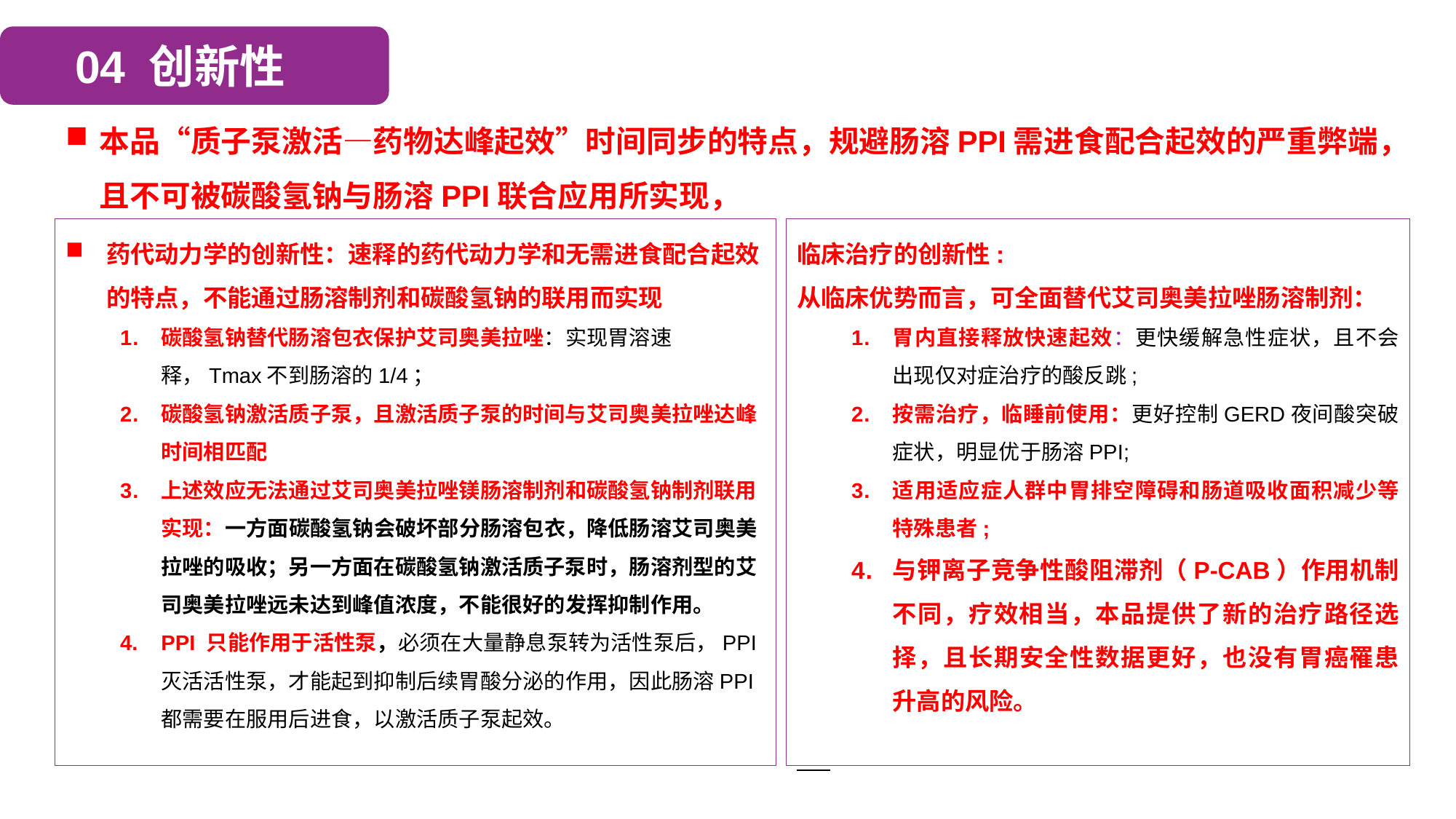

04 创新性
本品“质子泵激活—药物达峰起效”时间同步的特点，规避肠溶PPI需进食配合起效的严重弊端，且不可被碳酸氢钠与肠溶PPI联合应用所实现，
药代动力学的创新性：速释的药代动力学和无需进食配合起效的特点，不能通过肠溶制剂和碳酸氢钠的联用而实现
碳酸氢钠替代肠溶包衣保护艾司奥美拉唑：实现胃溶速释，Tmax不到肠溶的1/4；
碳酸氢钠激活质子泵，且激活质子泵的时间与艾司奥美拉唑达峰时间相匹配
上述效应无法通过艾司奥美拉唑镁肠溶制剂和碳酸氢钠制剂联用实现：一方面碳酸氢钠会破坏部分肠溶包衣，降低肠溶艾司奥美拉唑的吸收；另一方面在碳酸氢钠激活质子泵时，肠溶剂型的艾司奥美拉唑远未达到峰值浓度，不能很好的发挥抑制作用。
PPI 只能作用于活性泵，必须在大量静息泵转为活性泵后，PPI灭活活性泵，才能起到抑制后续胃酸分泌的作用，因此肠溶PPI都需要在服用后进食，以激活质子泵起效。
临床治疗的创新性:
从临床优势而言，可全面替代艾司奥美拉唑肠溶制剂：
胃内直接释放快速起效：更快缓解急性症状，且不会出现仅对症治疗的酸反跳;
按需治疗，临睡前使用：更好控制GERD夜间酸突破症状，明显优于肠溶PPI;
适用适应症人群中胃排空障碍和肠道吸收面积减少等特殊患者;
与钾离子竞争性酸阻滞剂（P-CAB）作用机制不同，疗效相当，本品提供了新的治疗路径选择，且长期安全性数据更好，也没有胃癌罹患升高的风险。